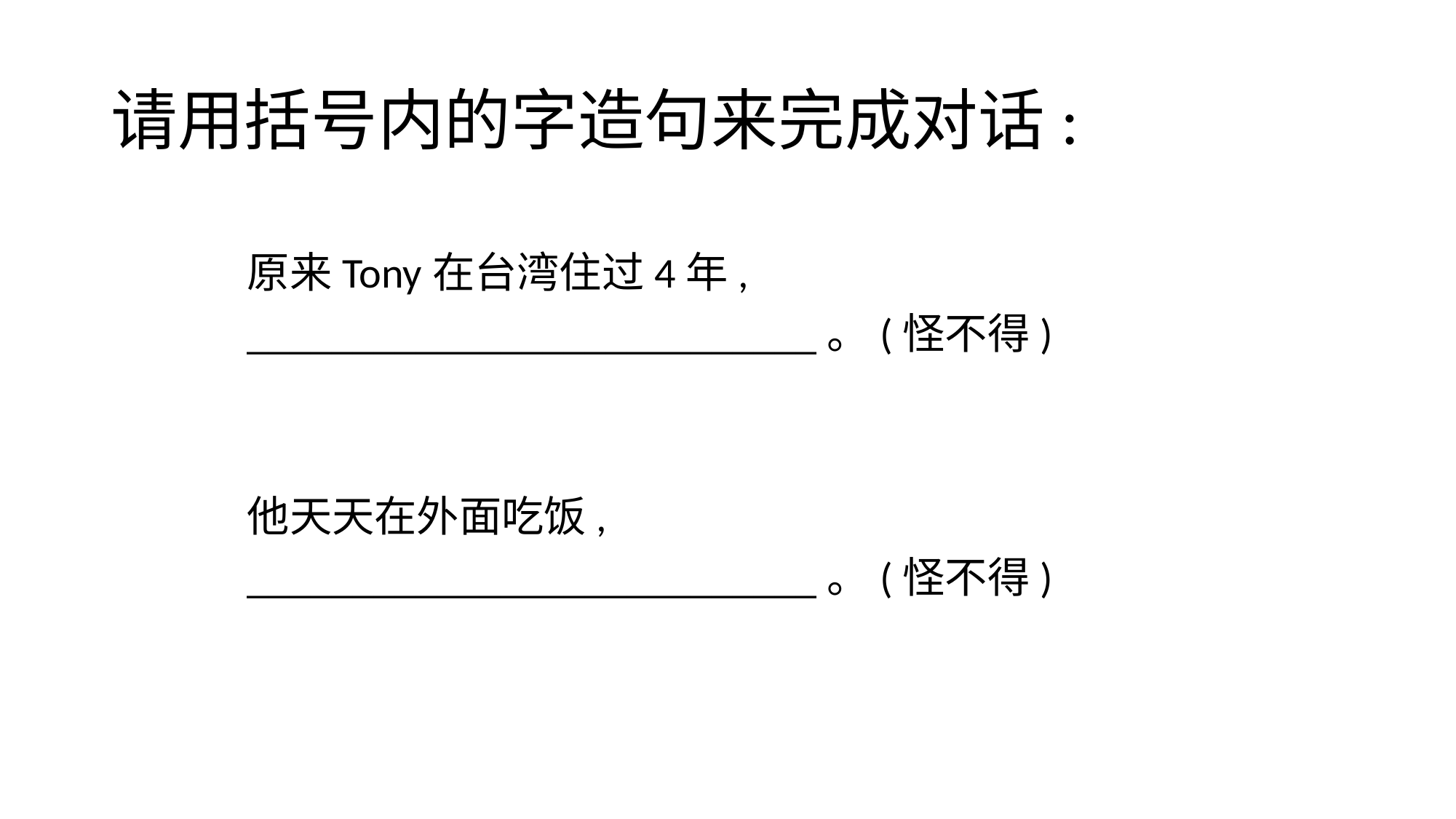

# 请用括号内的字造句来完成对话:
原来Tony在台湾住过4年,
___________________________。(怪不得)

他天天在外面吃饭,
___________________________。(怪不得)